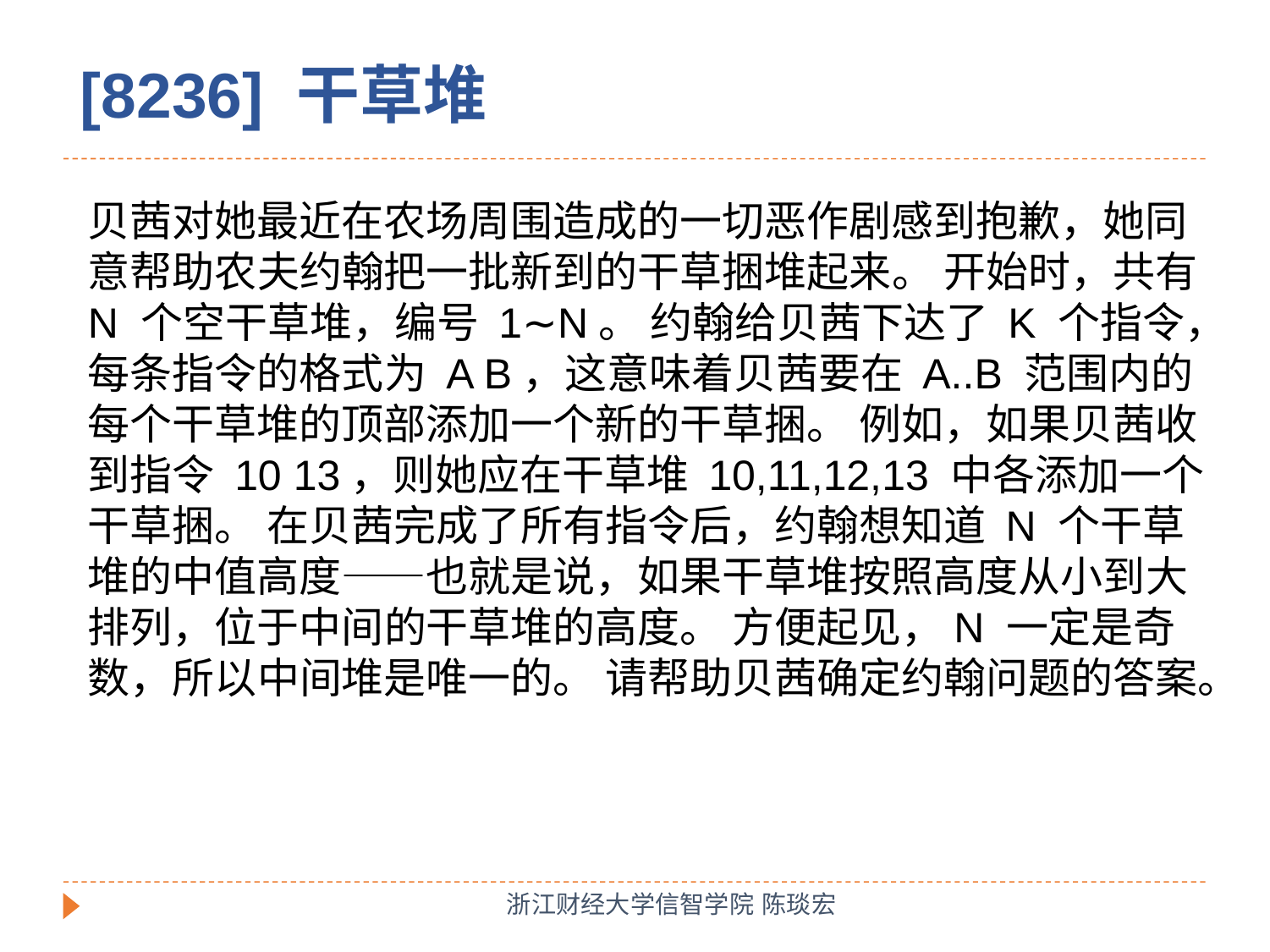

[8236] 干草堆
贝茜对她最近在农场周围造成的一切恶作剧感到抱歉，她同意帮助农夫约翰把一批新到的干草捆堆起来。 开始时，共有 N 个空干草堆，编号 1∼N。 约翰给贝茜下达了 K 个指令，每条指令的格式为 A B，这意味着贝茜要在 A..B 范围内的每个干草堆的顶部添加一个新的干草捆。 例如，如果贝茜收到指令 10 13，则她应在干草堆 10,11,12,13 中各添加一个干草捆。 在贝茜完成了所有指令后，约翰想知道 N 个干草堆的中值高度——也就是说，如果干草堆按照高度从小到大排列，位于中间的干草堆的高度。 方便起见，N 一定是奇数，所以中间堆是唯一的。 请帮助贝茜确定约翰问题的答案。
浙江财经大学信智学院 陈琰宏
127